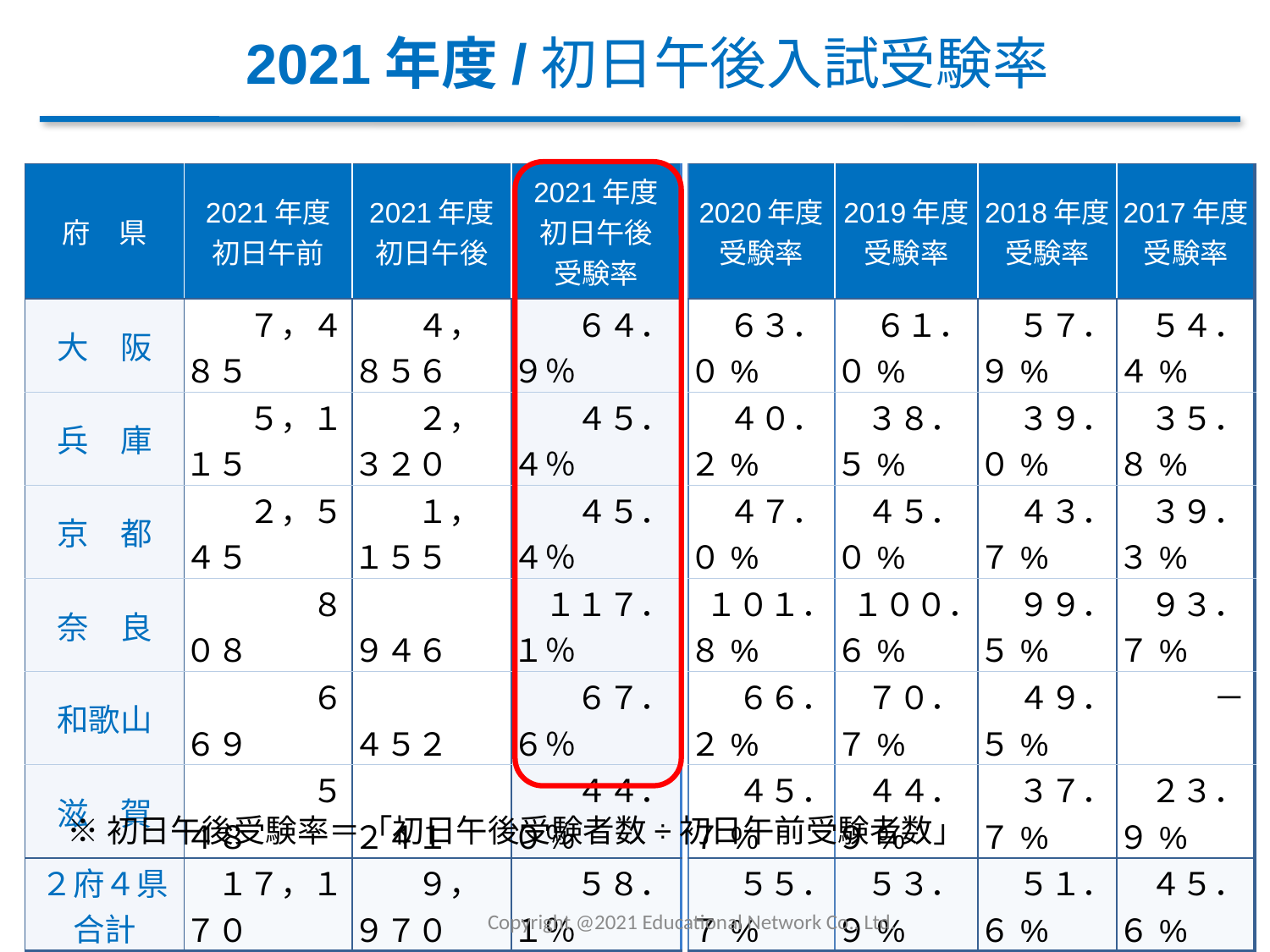

# 2021年度/初日午後入試受験率

| 府　県 | 2021年度 初日午前 | 2021年度 初日午後 | 2021年度 初日午後 受験率 |  | 2020年度 受験率 | 2019年度 受験率 | 2018年度 受験率 | 2017年度 受験率 |
| --- | --- | --- | --- | --- | --- | --- | --- | --- |
| 大　阪 | ７，４８５ | ４，８５６ | ６４．９％ |  | ６３．０% | ６１．０% | ５７．９% | ５４．４% |
| 兵　庫 | ５，１１５ | ２，３２０ | ４５．４％ |  | ４０．２% | ３８．５% | ３９．０% | ３５．８% |
| 京　都 | ２，５４５ | １，１５５ | ４５．４％ |  | ４７．０% | ４５．０% | ４３．７% | ３９．３% |
| 奈　良 | ８０８ | ９４６ | １１７．１％ |  | １０１．８% | １００．６% | ９９．５% | ９３．７% |
| 和歌山 | ６６９ | ４５２ | ６７．６％ |  | ６６．２% | ７０．７% | ４９．５% | － |
| 滋　賀 | ５４８ | ２４１ | ４４．０％ |  | ４５．７% | ４４．９% | ３７．７% | ２３．９% |
| ２府４県 合計 | １７，１７０ | ９，９７０ | ５８．１％ |  | ５５．７% | ５３．９% | ５１．６% | ４５．６% |
※初日午後受験率＝「初日午後受験者数÷初日午前受験者数」
21
Copyright @2021 Educational Network Co., Ltd.